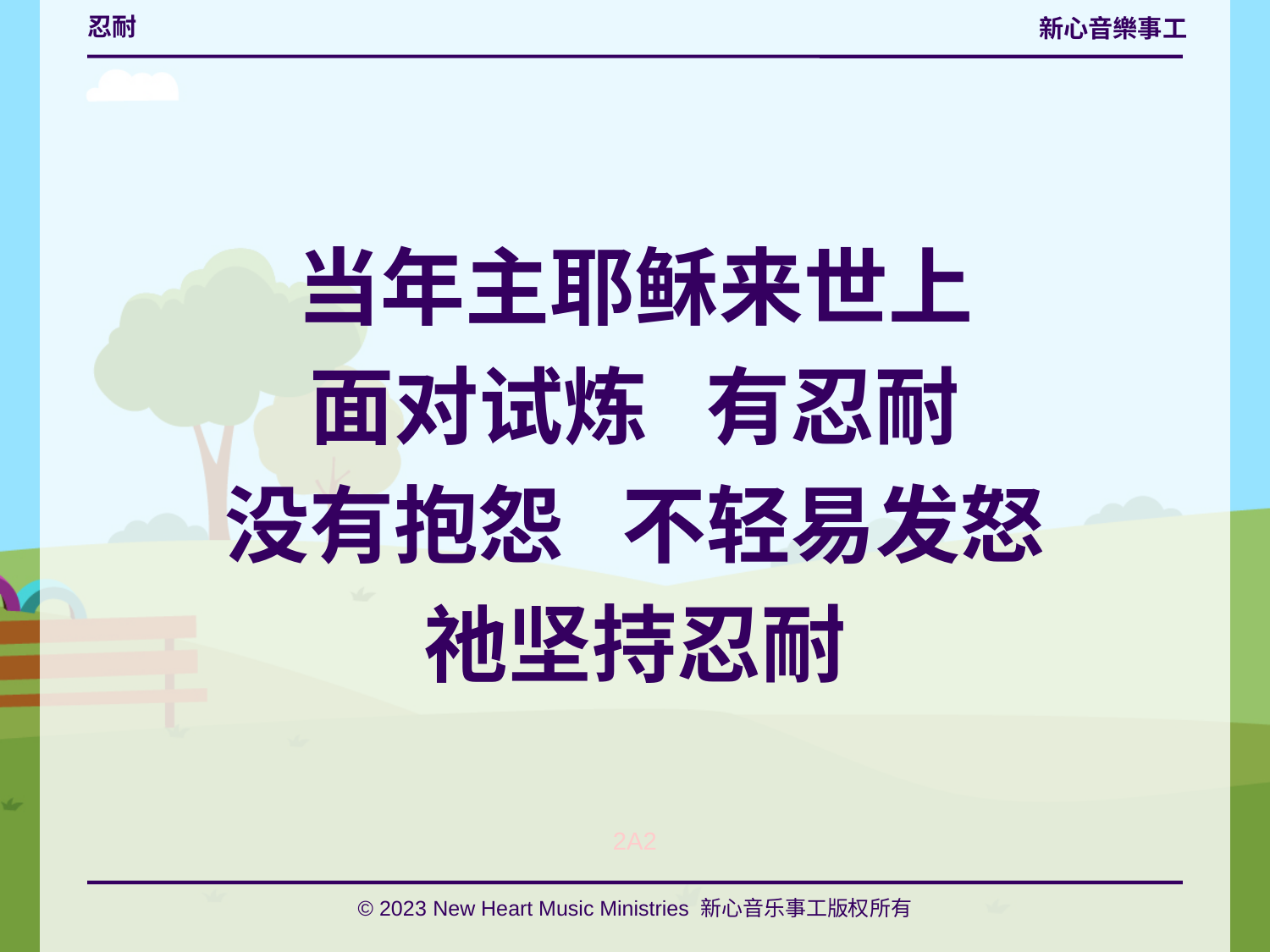

# 忍耐
当年主耶稣来世上
面对试炼   有忍耐
没有抱怨   不轻易发怒
祂坚持忍耐
2A2
© 2023 New Heart Music Ministries 新心音乐事工版权所有